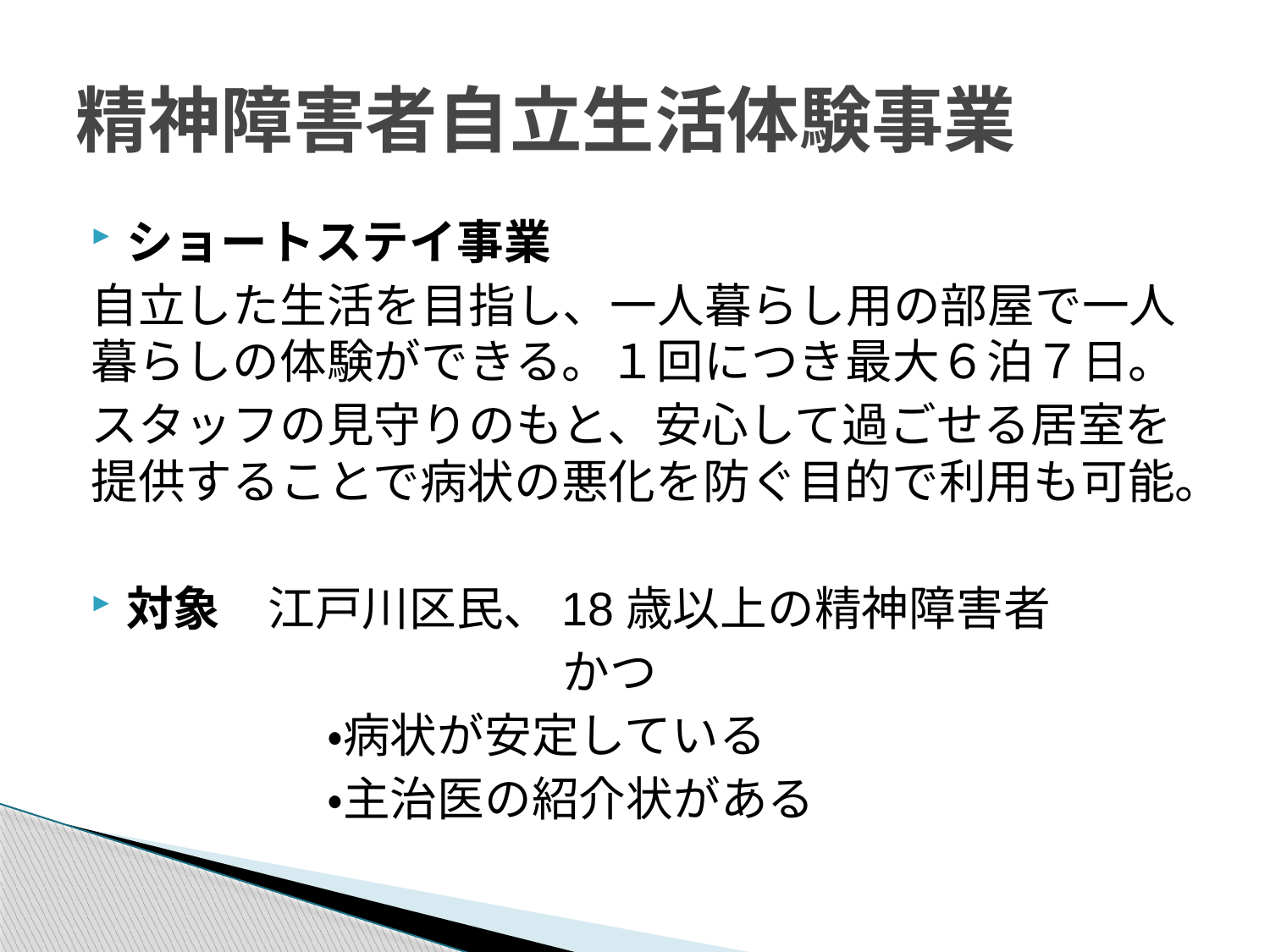

# 精神障害者自立生活体験事業
ショートステイ事業
自立した生活を目指し、一人暮らし用の部屋で一人暮らしの体験ができる。１回につき最大６泊７日。
スタッフの見守りのもと、安心して過ごせる居室を提供することで病状の悪化を防ぐ目的で利用も可能。

対象　江戸川区民、18歳以上の精神障害者
　　　　　　　　　　かつ
　　　　　・病状が安定している
　　　　　・主治医の紹介状がある